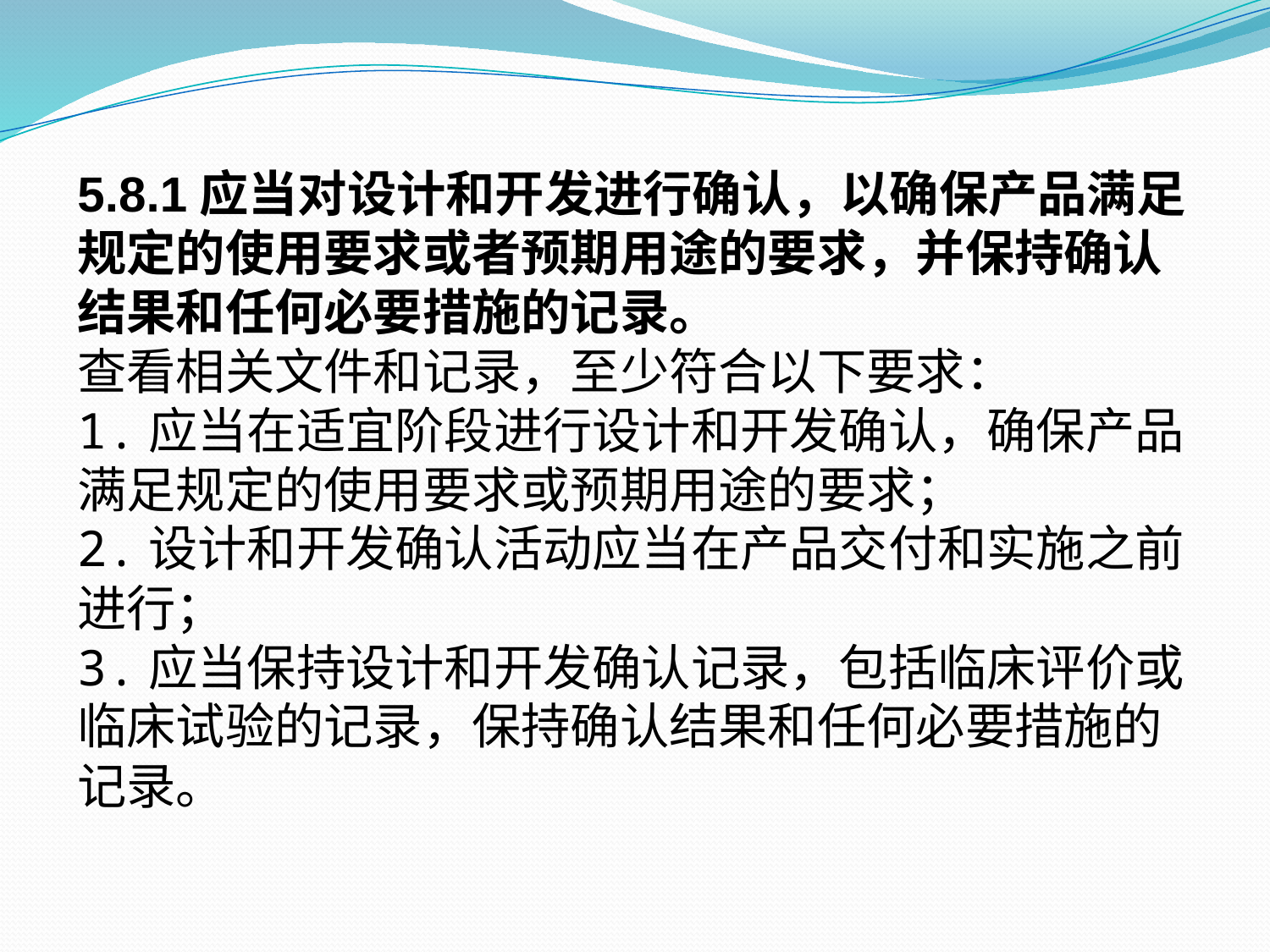

5.8.1应当对设计和开发进行确认，以确保产品满足规定的使用要求或者预期用途的要求，并保持确认结果和任何必要措施的记录。
查看相关文件和记录，至少符合以下要求：
1.应当在适宜阶段进行设计和开发确认，确保产品满足规定的使用要求或预期用途的要求；
2.设计和开发确认活动应当在产品交付和实施之前进行；
3.应当保持设计和开发确认记录，包括临床评价或临床试验的记录，保持确认结果和任何必要措施的记录。